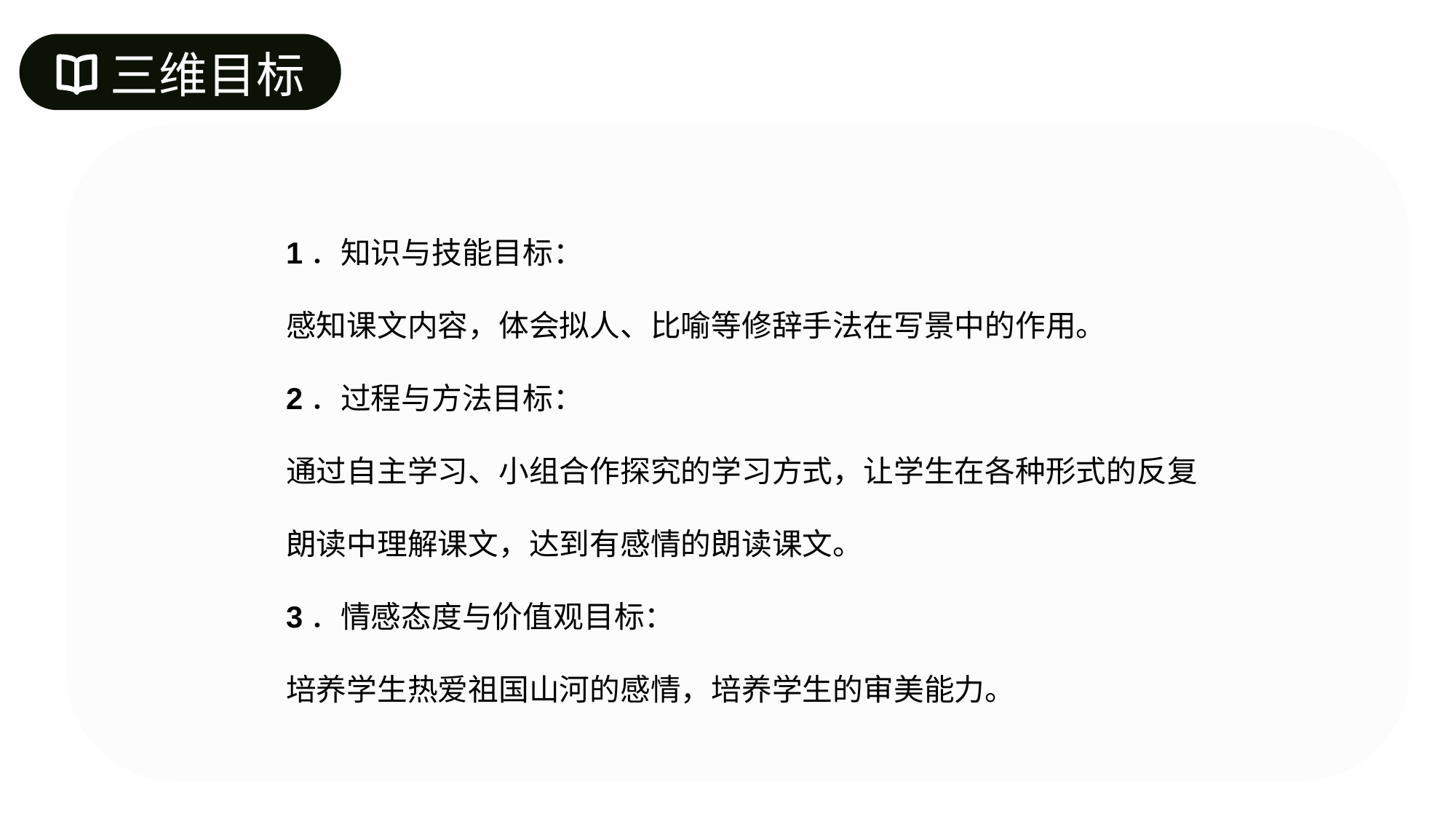

三维目标

1．知识与技能目标：
感知课文内容，体会拟人、比喻等修辞手法在写景中的作用。
2．过程与方法目标：
通过自主学习、小组合作探究的学习方式，让学生在各种形式的反复朗读中理解课文，达到有感情的朗读课文。
3．情感态度与价值观目标：
培养学生热爱祖国山河的感情，培养学生的审美能力。